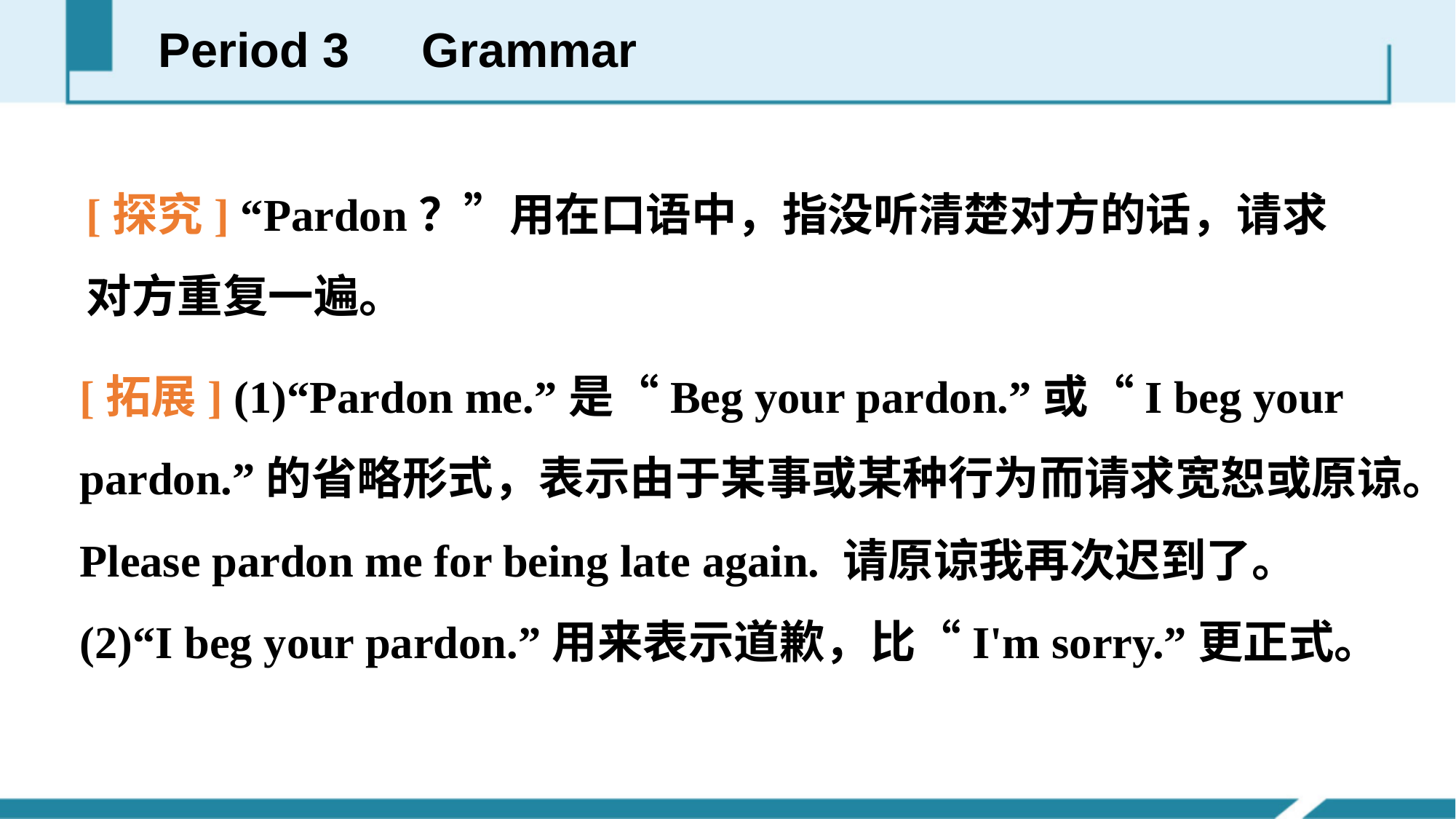

Period 3　Grammar
[探究] “Pardon？”用在口语中，指没听清楚对方的话，请求对方重复一遍。
[拓展] (1)“Pardon me.”是“Beg your pardon.”或“I beg your pardon.”的省略形式，表示由于某事或某种行为而请求宽恕或原谅。
Please pardon me for being late again. 请原谅我再次迟到了。
(2)“I beg your pardon.”用来表示道歉，比“I'm sorry.”更正式。